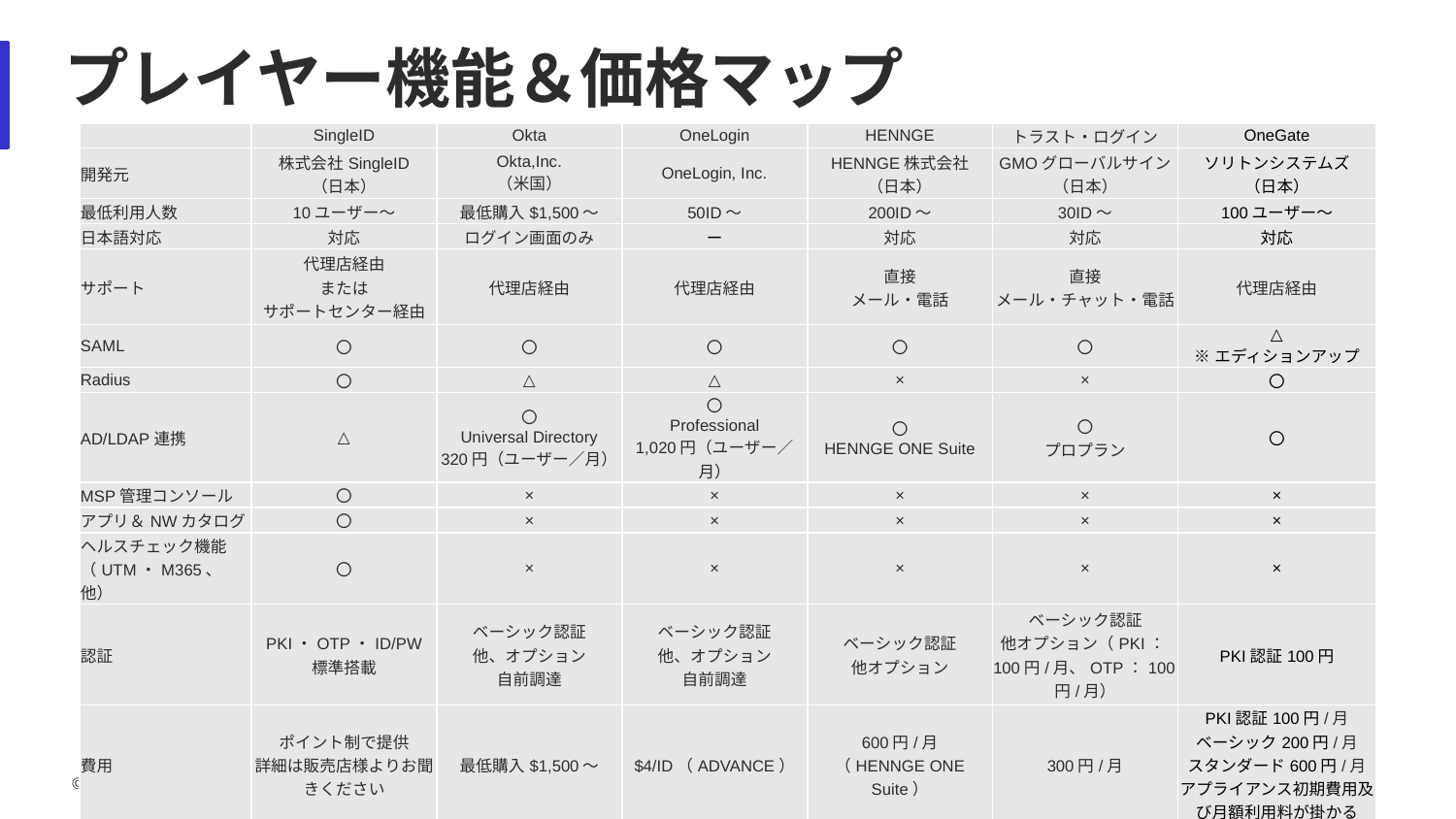

# プレイヤー機能＆価格マップ
|  | SingleID | Okta | OneLogin | HENNGE | トラスト・ログイン | OneGate |
| --- | --- | --- | --- | --- | --- | --- |
| 開発元 | 株式会社SingleID （日本） | Okta,Inc. （米国） | OneLogin, Inc. | HENNGE株式会社 （日本） | GMOグローバルサイン （日本） | ソリトンシステムズ （日本） |
| 最低利用人数 | 10ユーザー～ | 最低購入$1,500～ | 50ID～ | 200ID～ | 30ID～ | 100ユーザー～ |
| 日本語対応 | 対応 | ログイン画面のみ | ー | 対応 | 対応 | 対応 |
| サポート | 代理店経由 または サポートセンター経由 | 代理店経由 | 代理店経由 | 直接 メール・電話 | 直接 メール・チャット・電話 | 代理店経由 |
| SAML | 〇 | 〇 | 〇 | 〇 | 〇 | △ ※エディションアップ |
| Radius | 〇 | △ | △ | × | × | 〇 |
| AD/LDAP連携 | △ | 〇 Universal Directory 320円（ユーザー／月） | 〇 Professional 1,020円（ユーザー／月） | 〇 HENNGE ONE Suite | 〇 プロプラン | 〇 |
| MSP管理コンソール | 〇 | × | × | × | × | × |
| アプリ＆NWカタログ | 〇 | × | × | × | × | × |
| ヘルスチェック機能 （UTM・M365、他） | 〇 | × | × | × | × | × |
| 認証 | PKI・OTP・ID/PW 標準搭載 | ベーシック認証 他、オプション 自前調達 | ベーシック認証 他、オプション 自前調達 | ベーシック認証 他オプション | ベーシック認証 他オプション（PKI：100円/月、OTP：100円/月） | PKI認証100円 |
| 費用 | ポイント制で提供 詳細は販売店様よりお聞きください | 最低購入$1,500～ | $4/ID（ADVANCE） | 600円/月 （HENNGE ONE Suite） | 300円/月 | PKI認証100円/月 ベーシック200円/月 スタンダード600円/月 アプライアンス初期費用及び月額利用料が掛かる |